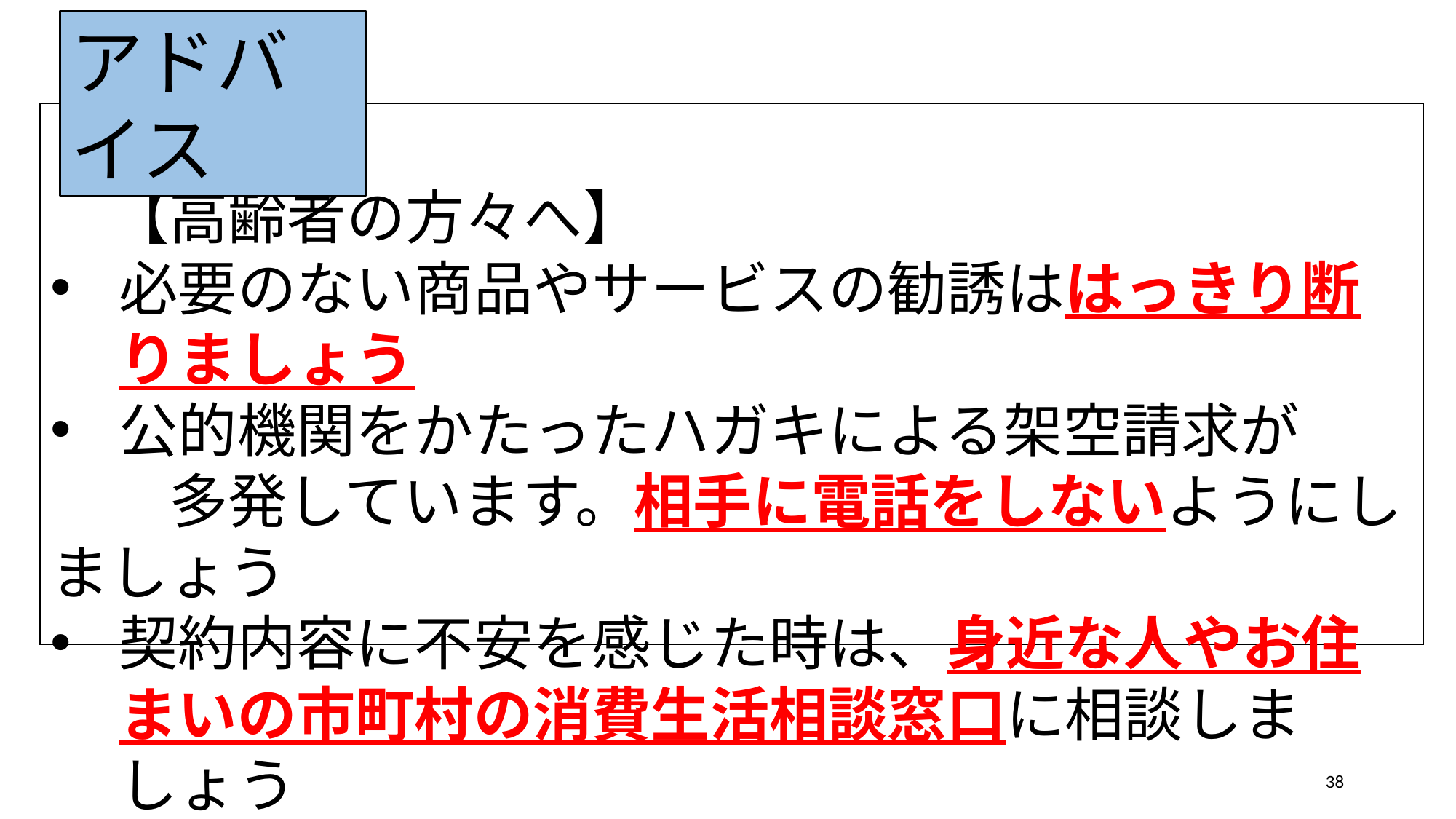

アドバイス

　【高齢者の方々へ】
必要のない商品やサービスの勧誘ははっきり断りましょう
公的機関をかたったハガキによる架空請求が
　　多発しています。相手に電話をしないようにしましょう
契約内容に不安を感じた時は、身近な人やお住まいの市町村の消費生活相談窓口に相談しましょう
38